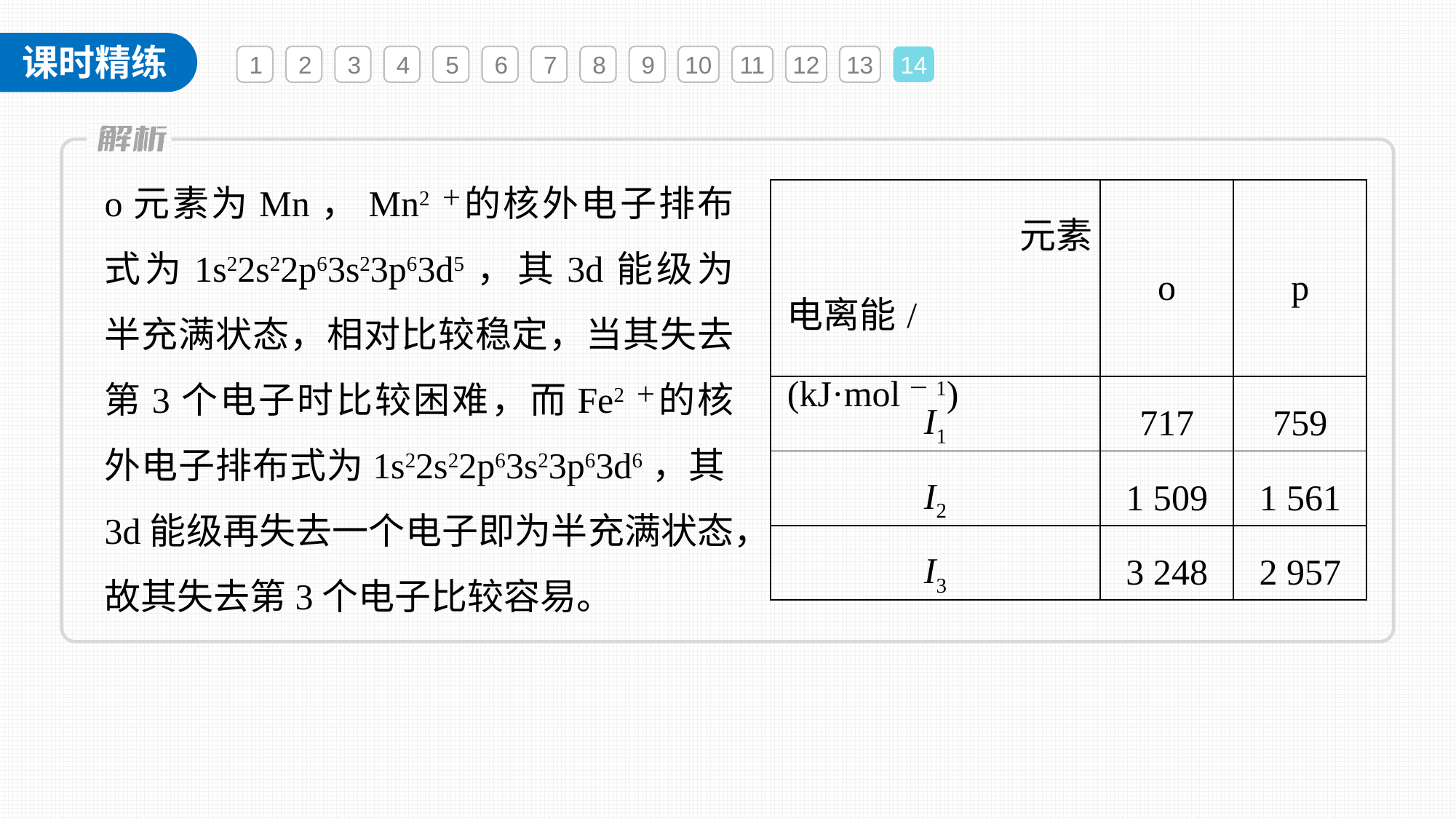

1
2
3
4
5
6
7
8
9
10
11
12
13
14

o元素为Mn，Mn2＋的核外电子排布式为1s22s22p63s23p63d5，其3d能级为半充满状态，相对比较稳定，当其失去第3个电子时比较困难，而Fe2＋的核外电子排布式为1s22s22p63s23p63d6，其3d能级再失去一个电子即为半充满状态，故其失去第3个电子比较容易。
| 元素 电离能/ (kJ·mol－1) | o | p |
| --- | --- | --- |
| I1 | 717 | 759 |
| I2 | 1 509 | 1 561 |
| I3 | 3 248 | 2 957 |